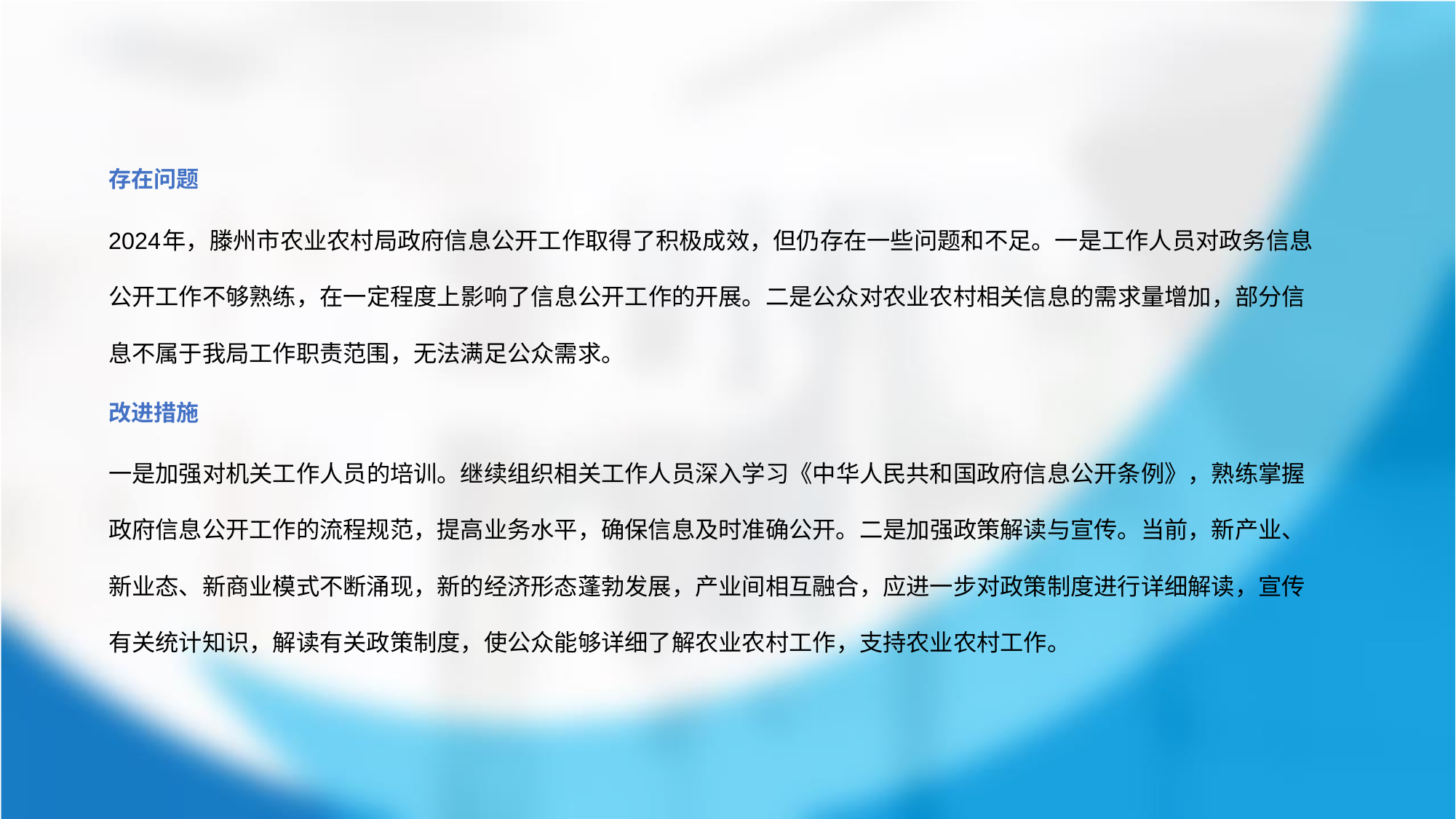

存在问题
2024年，滕州市农业农村局政府信息公开工作取得了积极成效，但仍存在一些问题和不足。一是工作人员对政务信息公开工作不够熟练，在一定程度上影响了信息公开工作的开展。二是公众对农业农村相关信息的需求量增加，部分信息不属于我局工作职责范围，无法满足公众需求。
改进措施
一是加强对机关工作人员的培训。继续组织相关工作人员深入学习《中华人民共和国政府信息公开条例》，熟练掌握政府信息公开工作的流程规范，提高业务水平，确保信息及时准确公开。二是加强政策解读与宣传。当前，新产业、新业态、新商业模式不断涌现，新的经济形态蓬勃发展，产业间相互融合，应进一步对政策制度进行详细解读，宣传有关统计知识，解读有关政策制度，使公众能够详细了解农业农村工作，支持农业农村工作。